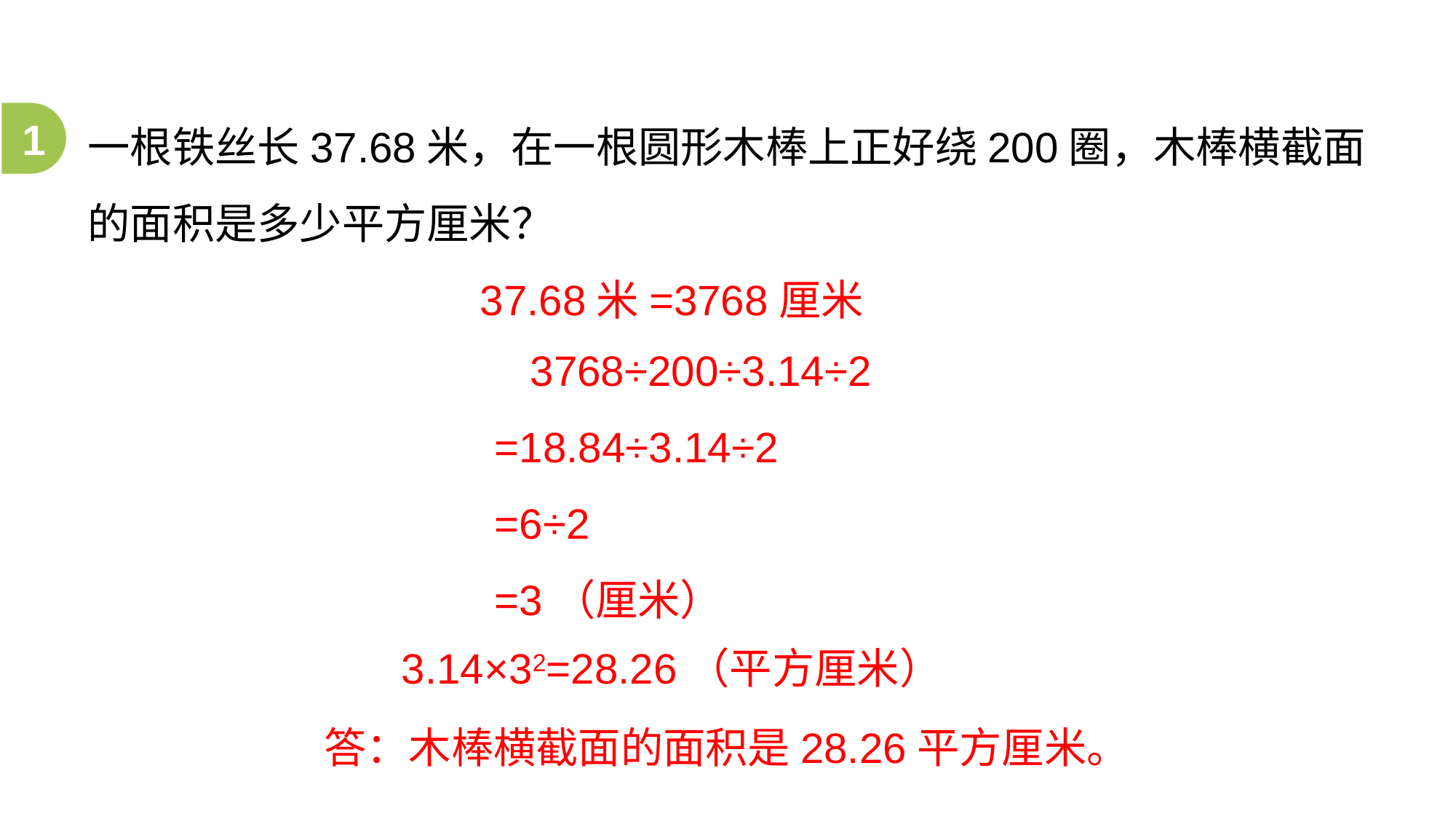

一根铁丝长37.68米，在一根圆形木棒上正好绕200圈，木棒横截面的面积是多少平方厘米？
1
37.68米=3768厘米
   3768÷200÷3.14÷2
=18.84÷3.14÷2
=6÷2
=3（厘米）
3.14×32=28.26（平方厘米）
答：木棒横截面的面积是28.26平方厘米。